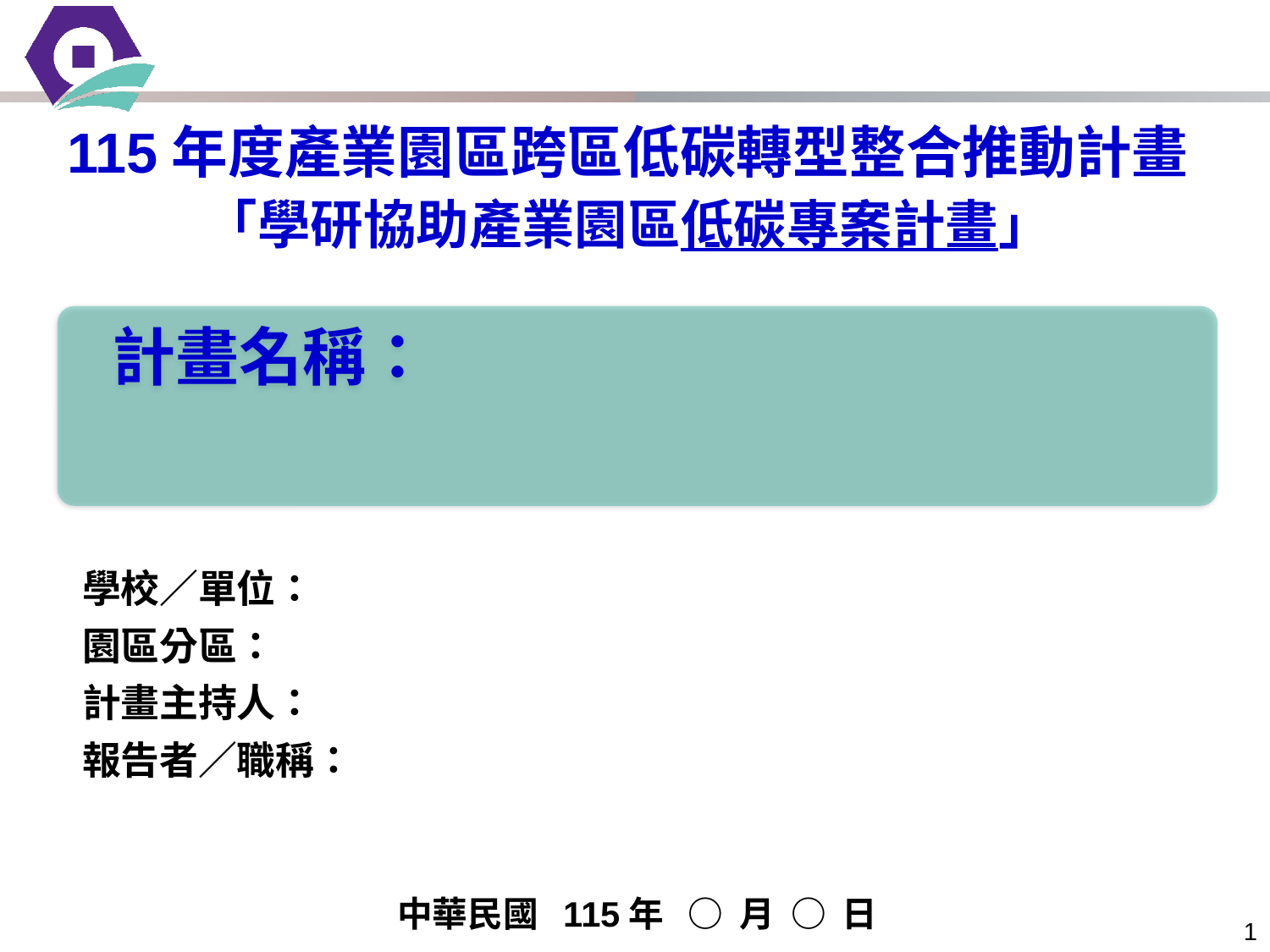

115年度產業園區跨區低碳轉型整合推動計畫
「學研協助產業園區低碳專案計畫」
計畫名稱：
學校／單位：
園區分區：
計畫主持人：
報告者／職稱：

中華民國  115年   ○  月  ○  日